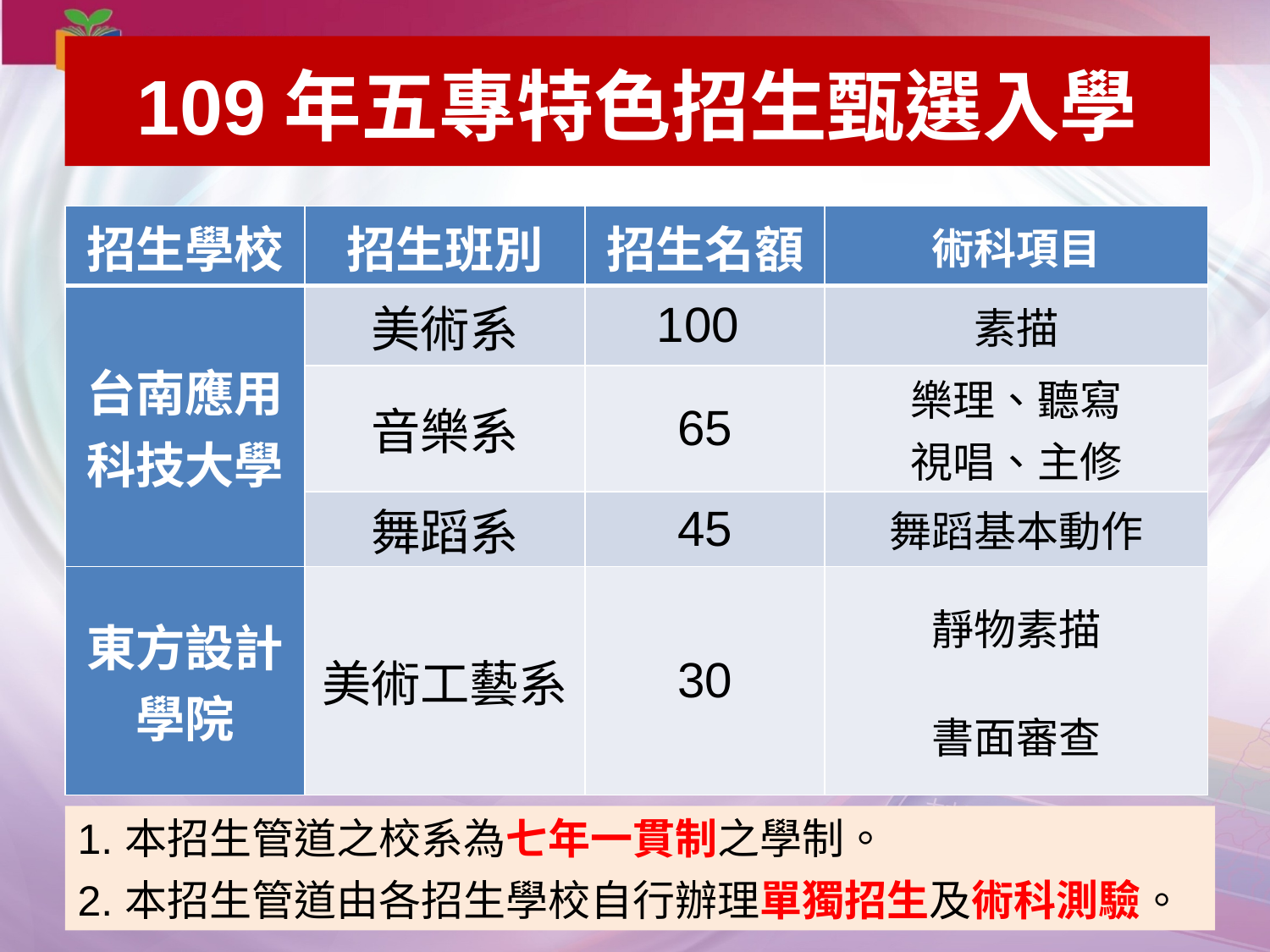

109年五專特色招生甄選入學
| 招生學校 | 招生班別 | 招生名額 | 術科項目 |
| --- | --- | --- | --- |
| 台南應用 科技大學 | 美術系 | 100 | 素描 |
|  | 音樂系 | 65 | 樂理、聽寫 視唱、主修 |
|  | 舞蹈系 | 45 | 舞蹈基本動作 |
| 東方設計 學院 | 美術工藝系 | 30 | 靜物素描 書面審查 |
本招生管道之校系為七年一貫制之學制。
本招生管道由各招生學校自行辦理單獨招生及術科測驗。
57